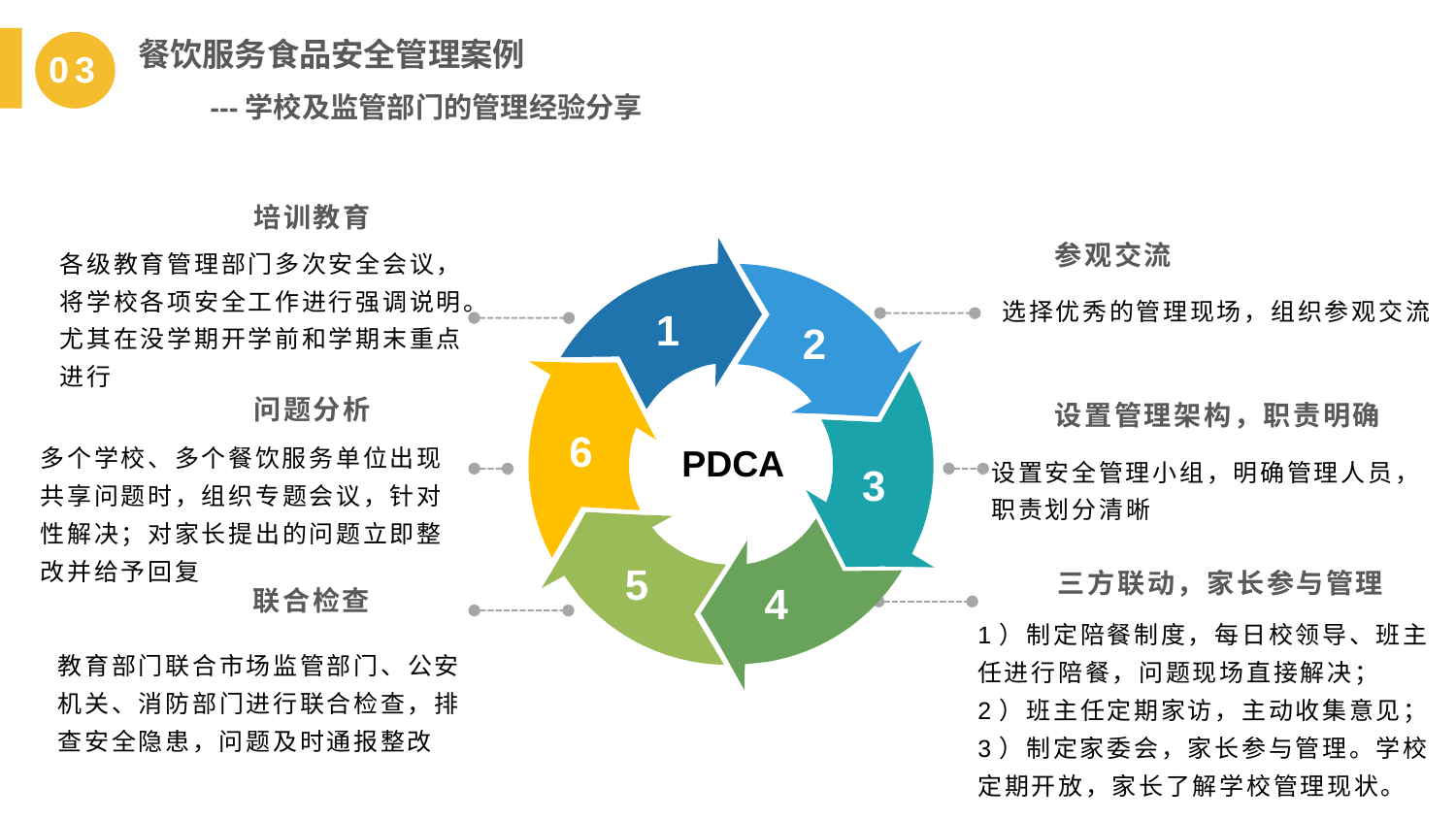

餐饮服务食品安全管理案例
         ---学校及监管部门的管理经验分享

03
1
培训教育
参观交流
各级教育管理部门多次安全会议，将学校各项安全工作进行强调说明。尤其在没学期开学前和学期末重点进行

选择优秀的管理现场，组织参观交流
1
2

2
问题分析
设置管理架构，职责明确

6
多个学校、多个餐饮服务单位出现共享问题时，组织专题会议，针对性解决；对家长提出的问题立即整改并给予回复
PDCA
设置安全管理小组，明确管理人员，职责划分清晰
3
3

5
三方联动，家长参与管理
4
联合检查
4

1）制定陪餐制度，每日校领导、班主任进行陪餐，问题现场直接解决；
2）班主任定期家访，主动收集意见；
3）制定家委会，家长参与管理。学校定期开放，家长了解学校管理现状。

教育部门联合市场监管部门、公安机关、消防部门进行联合检查，排查安全隐患，问题及时通报整改
5